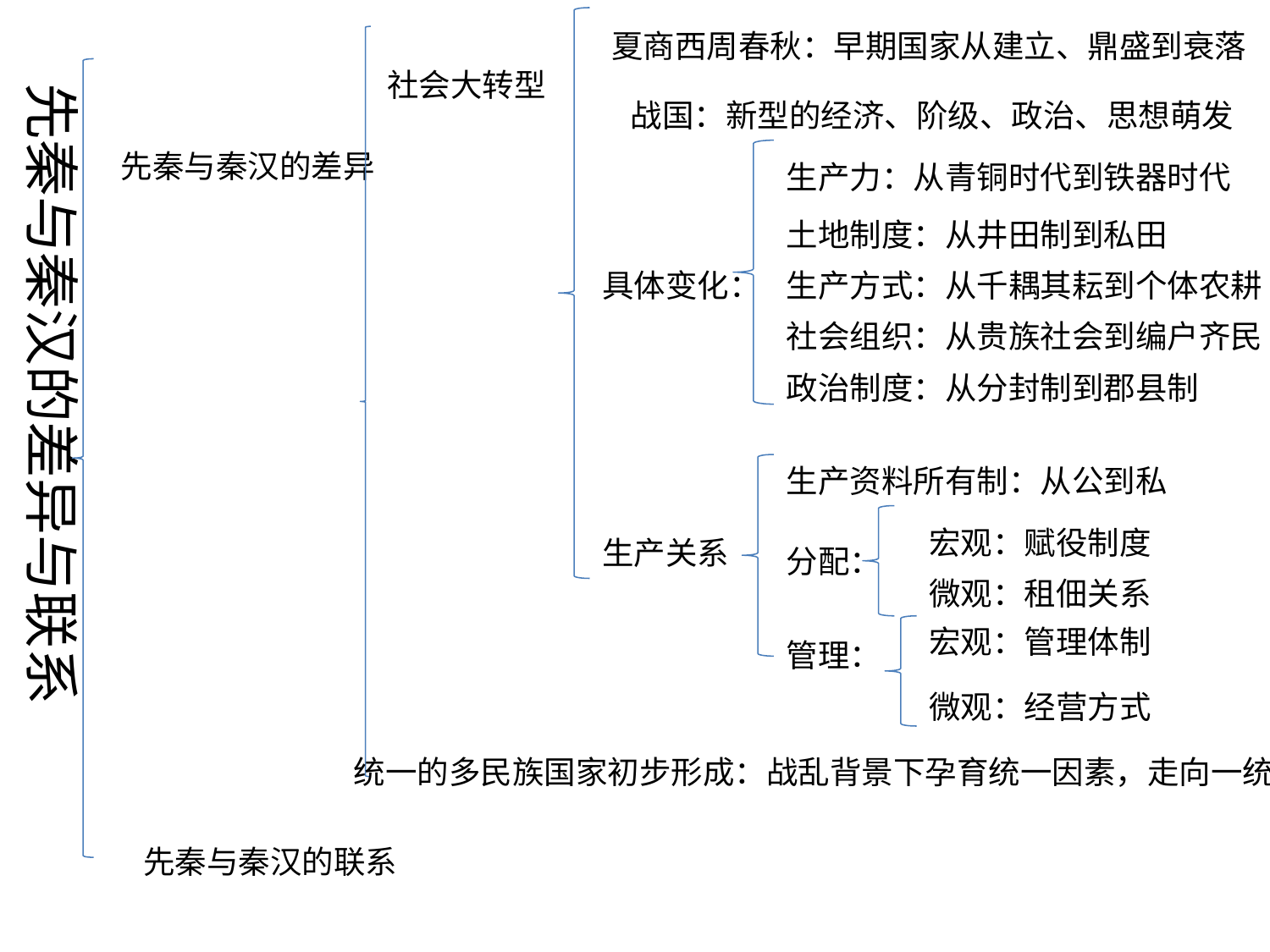

夏商西周春秋：早期国家从建立、鼎盛到衰落

社会大转型
先秦与秦汉的差异与联系
战国：新型的经济、阶级、政治、思想萌发
先秦与秦汉的差异

生产力：从青铜时代到铁器时代
土地制度：从井田制到私田
具体变化：
生产方式：从千耦其耘到个体农耕
社会组织：从贵族社会到编户齐民
政治制度：从分封制到郡县制

生产资料所有制：从公到私

宏观：赋役制度
生产关系
分配：
微观：租佃关系

宏观：管理体制
管理：
微观：经营方式
统一的多民族国家初步形成：战乱背景下孕育统一因素，走向一统
先秦与秦汉的联系